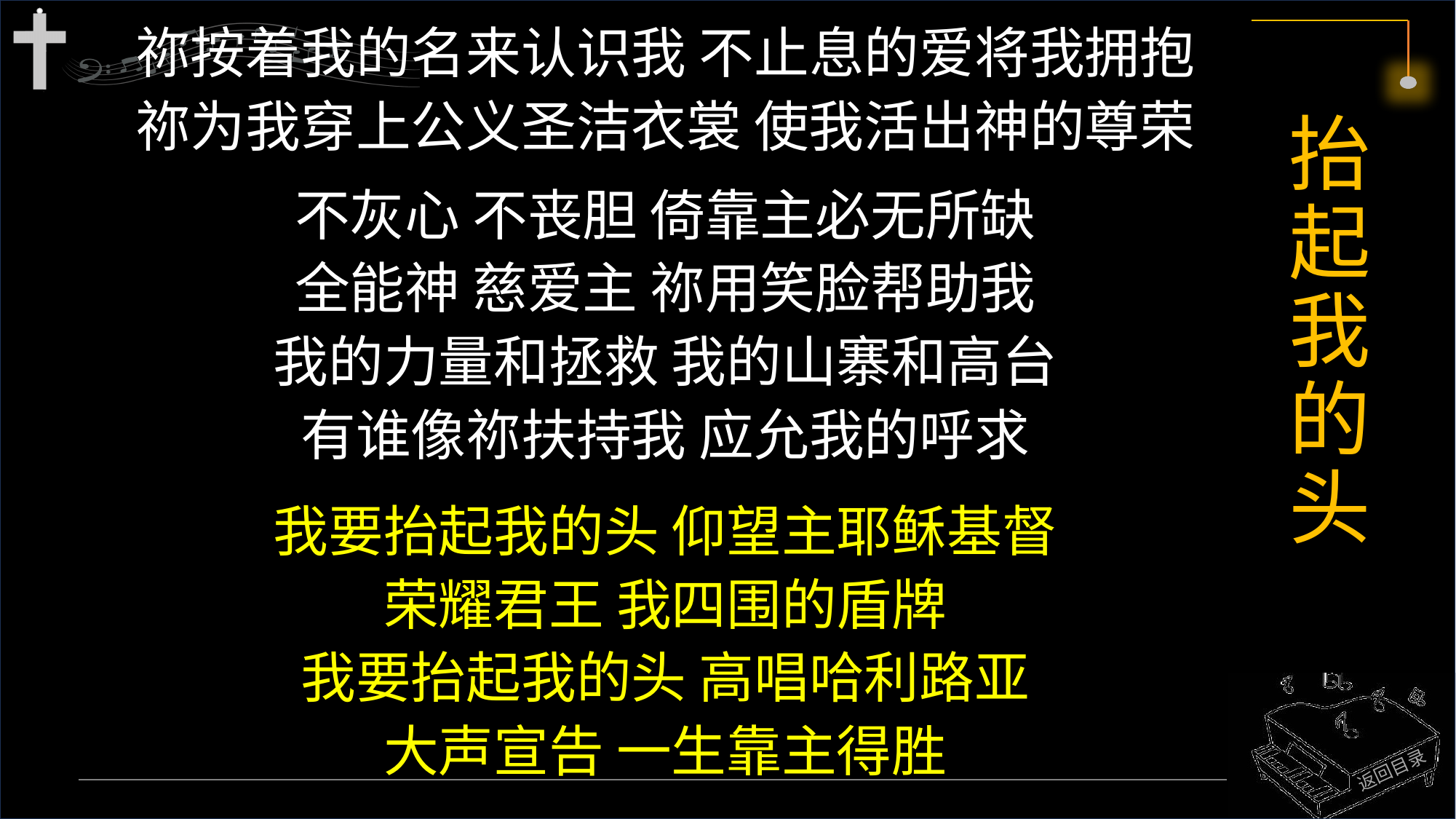

祢按着我的名来认识我 不止息的爱将我拥抱
祢为我穿上公义圣洁衣裳 使我活出神的尊荣

不灰心 不丧胆 倚靠主必无所缺
全能神 慈爱主 祢用笑脸帮助我
我的力量和拯救 我的山寨和高台
有谁像祢扶持我 应允我的呼求

我要抬起我的头 仰望主耶稣基督
荣耀君王 我四围的盾牌
我要抬起我的头 高唱哈利路亚
大声宣告 一生靠主得胜
# 抬起我的头